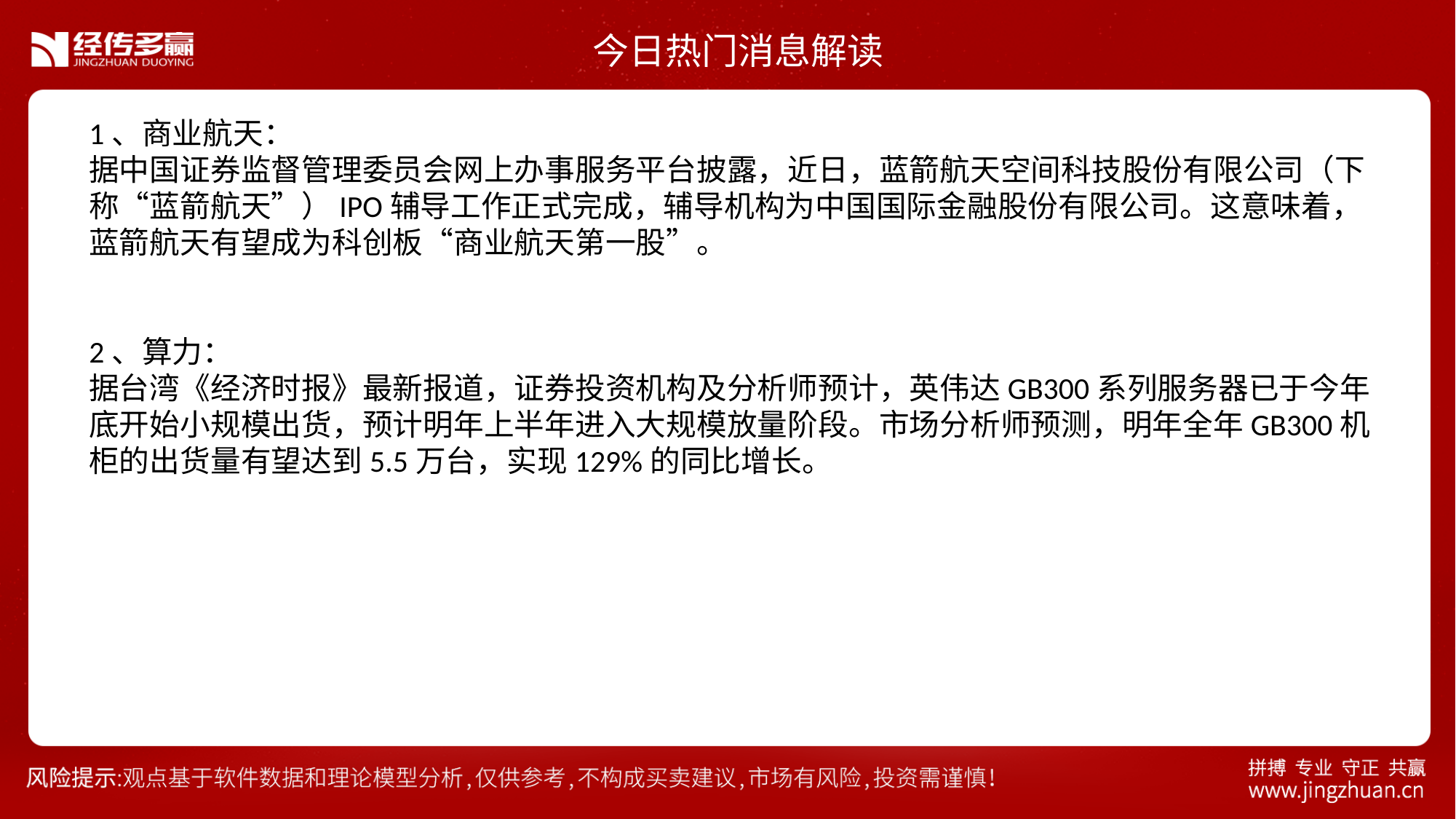

今日热门消息解读
1、商业航天：
据中国证券监督管理委员会网上办事服务平台披露，近日，蓝箭航天空间科技股份有限公司（下称“蓝箭航天”）IPO辅导工作正式完成，辅导机构为中国国际金融股份有限公司。这意味着，蓝箭航天有望成为科创板“商业航天第一股”。

2、算力：
据台湾《经济时报》最新报道，证券投资机构及分析师预计，英伟达GB300系列服务器已于今年底开始小规模出货，预计明年上半年进入大规模放量阶段。市场分析师预测，明年全年GB300机柜的出货量有望达到5.5万台，实现129%的同比增长。